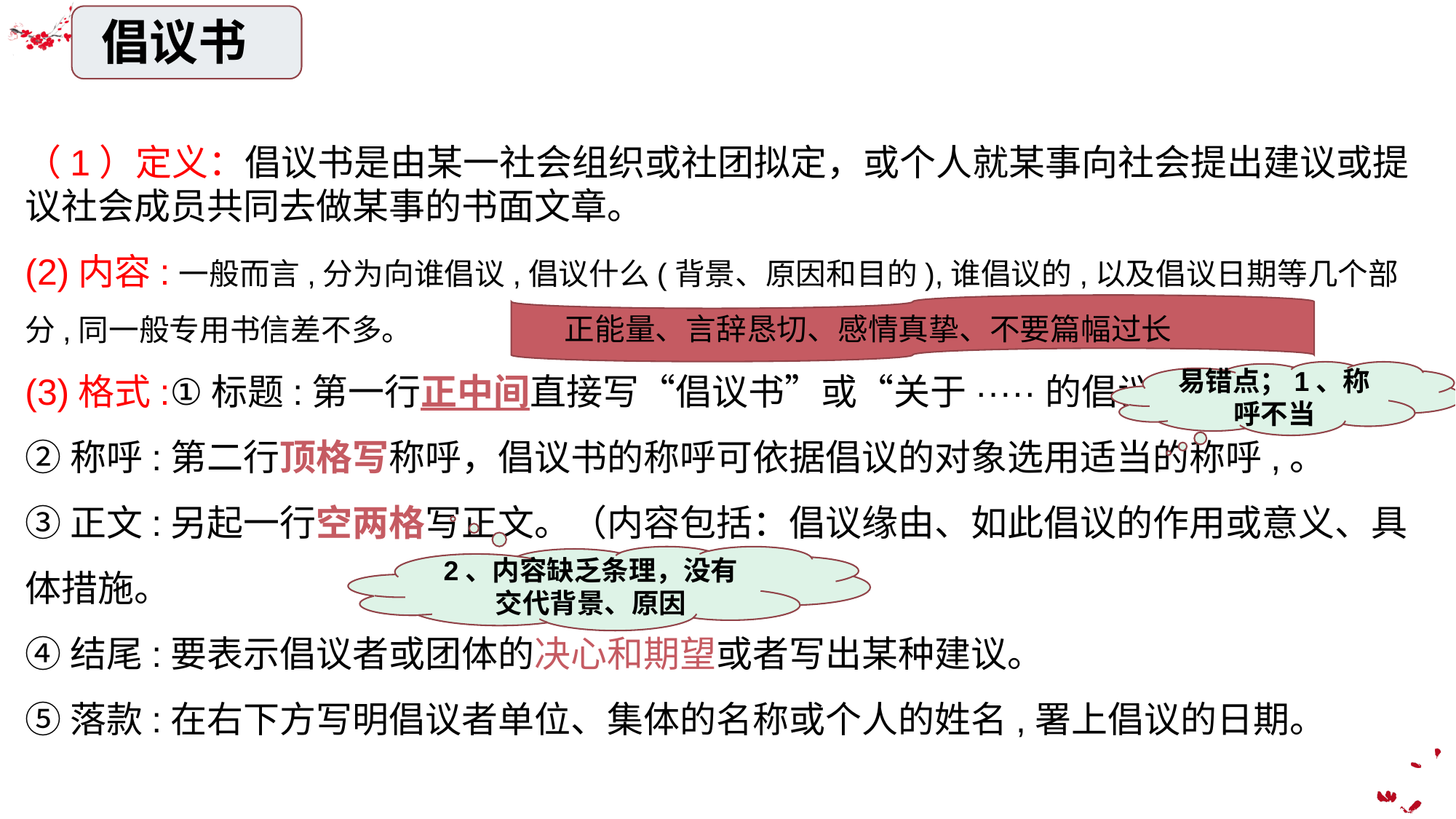

倡议书
（1）定义：倡议书是由某一社会组织或社团拟定，或个人就某事向社会提出建议或提议社会成员共同去做某事的书面文章。
(2)内容:一般而言,分为向谁倡议,倡议什么(背景、原因和目的),谁倡议的,以及倡议日期等几个部分,同一般专用书信差不多。
(3)格式:①标题:第一行正中间直接写“倡议书”或“关于·····的倡议书”。
②称呼:第二行顶格写称呼，倡议书的称呼可依据倡议的对象选用适当的称呼,。
③正文:另起一行空两格写正文。（内容包括：倡议缘由、如此倡议的作用或意义、具体措施。
④结尾:要表示倡议者或团体的决心和期望或者写出某种建议。
⑤落款:在右下方写明倡议者单位、集体的名称或个人的姓名,署上倡议的日期。

正能量、言辞恳切、感情真挚、不要篇幅过长
易错点；1、称呼不当
2、内容缺乏条理，没有交代背景、原因